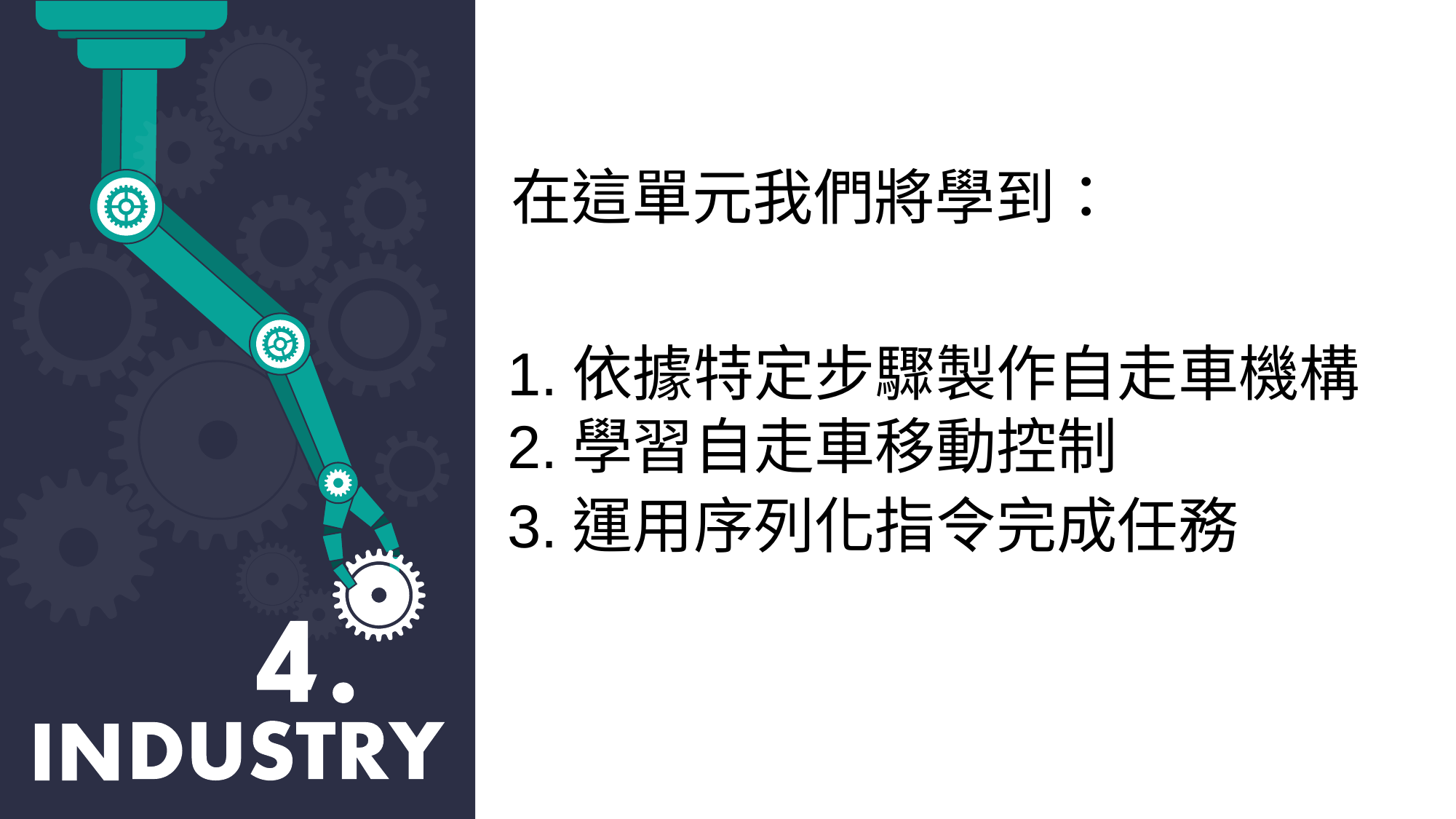

在這單元我們將學到：
1.依據特定步驟製作自走車機構
2.學習自走車移動控制
3.運用序列化指令完成任務